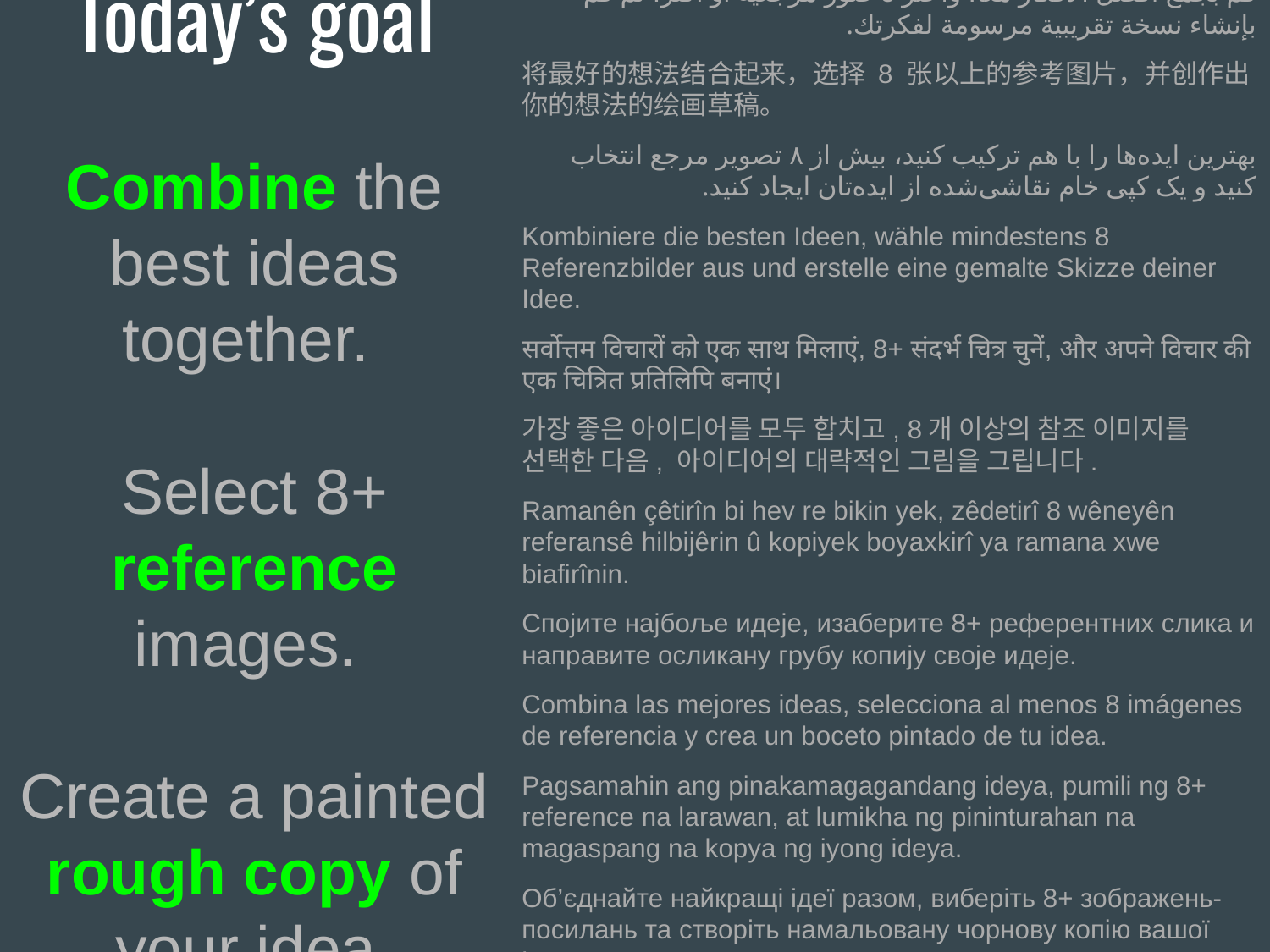

Today’s goal

Combine the best ideas together.

Select 8+ reference images.

Create a painted rough copy of your idea.
قم بجمع أفضل الأفكار معًا، واختر 8 صور مرجعية أو أكثر، ثم قم بإنشاء نسخة تقريبية مرسومة لفكرتك.
将最好的想法结合起来，选择 8 张以上的参考图片，并创作出你的想法的绘画草稿。
بهترین ایده‌ها را با هم ترکیب کنید، بیش از ۸ تصویر مرجع انتخاب کنید و یک کپی خام نقاشی‌شده از ایده‌تان ایجاد کنید.
Kombiniere die besten Ideen, wähle mindestens 8 Referenzbilder aus und erstelle eine gemalte Skizze deiner Idee.
सर्वोत्तम विचारों को एक साथ मिलाएं, 8+ संदर्भ चित्र चुनें, और अपने विचार की एक चित्रित प्रतिलिपि बनाएं।
가장 좋은 아이디어를 모두 합치고, 8개 이상의 참조 이미지를 선택한 다음, 아이디어의 대략적인 그림을 그립니다.
Ramanên çêtirîn bi hev re bikin yek, zêdetirî 8 wêneyên referansê hilbijêrin û kopiyek boyaxkirî ya ramana xwe biafirînin.
Спојите најбоље идеје, изаберите 8+ референтних слика и направите осликану грубу копију своје идеје.
Combina las mejores ideas, selecciona al menos 8 imágenes de referencia y crea un boceto pintado de tu idea.
Pagsamahin ang pinakamagagandang ideya, pumili ng 8+ reference na larawan, at lumikha ng pininturahan na magaspang na kopya ng iyong ideya.
Об’єднайте найкращі ідеї разом, виберіть 8+ зображень-посилань та створіть намальовану чорнову копію вашої ідеї.